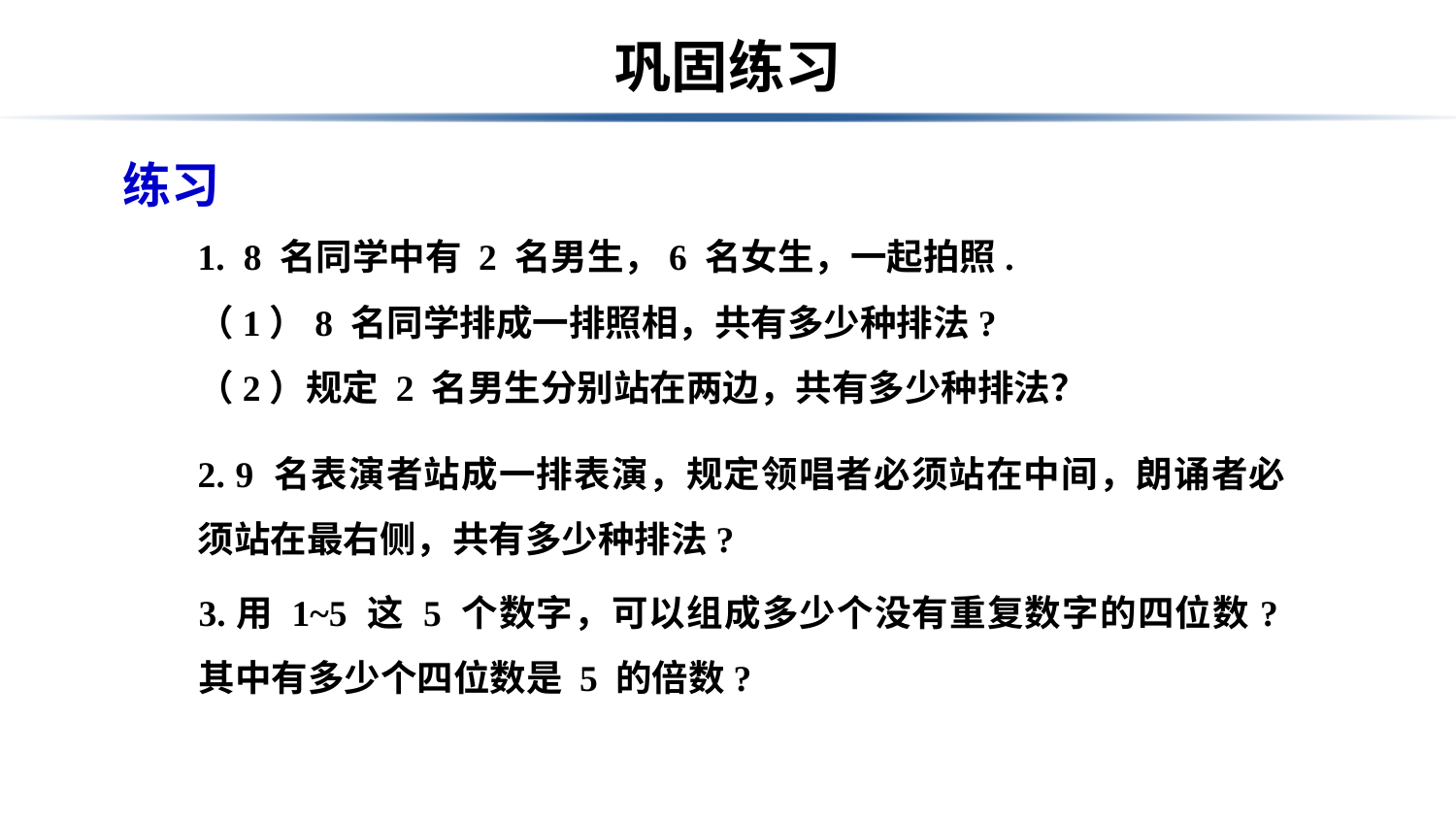

# 巩固练习

练习
1.  8 名同学中有 2 名男生，6 名女生，一起拍照.
（1）8 名同学排成一排照相，共有多少种排法?
（2）规定 2 名男生分别站在两边，共有多少种排法？
2. 9 名表演者站成一排表演，规定领唱者必须站在中间，朗诵者必须站在最右侧，共有多少种排法?
3.用 1~5 这 5 个数字，可以组成多少个没有重复数字的四位数?其中有多少个四位数是 5 的倍数?